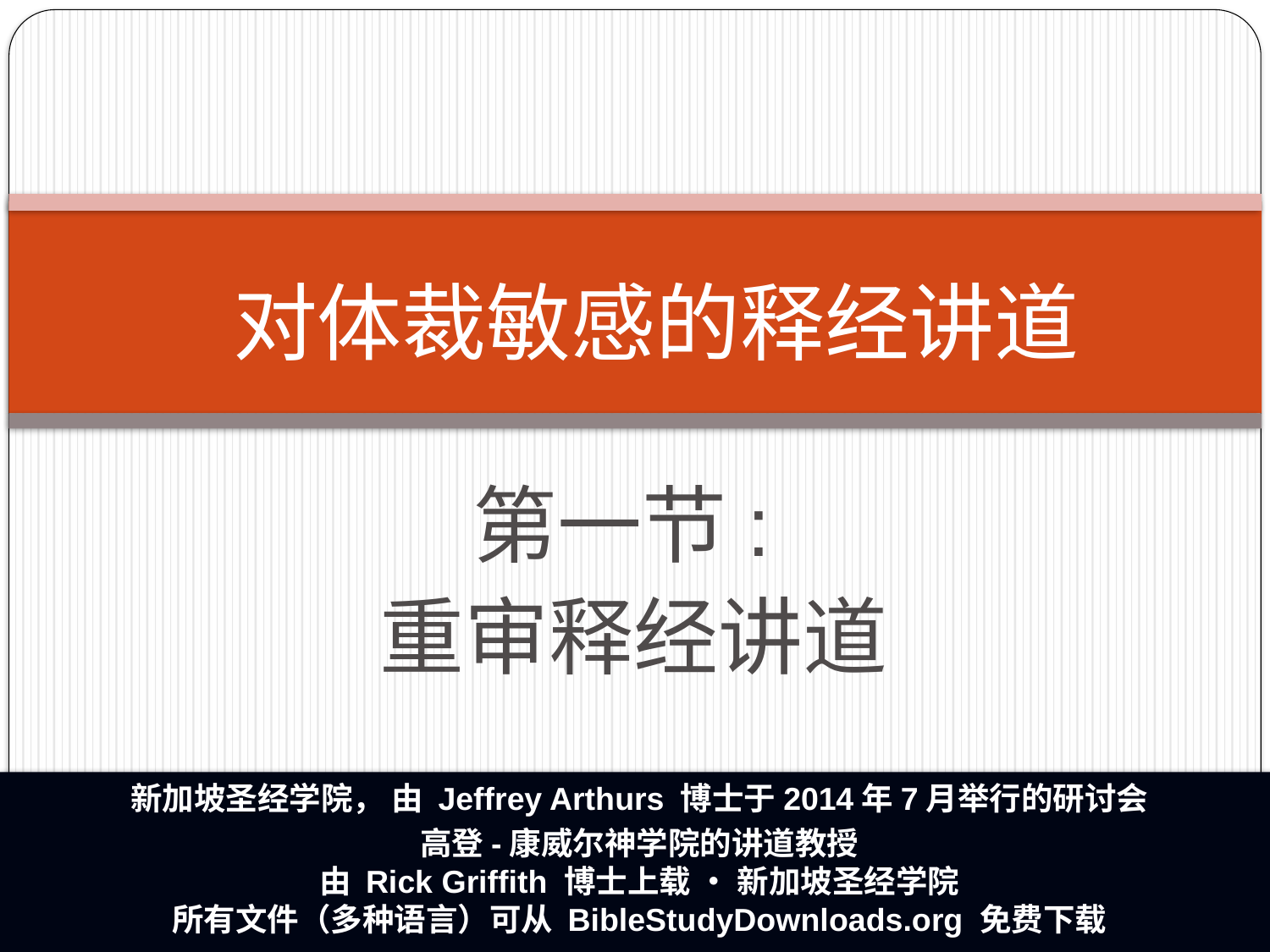

# 对体裁敏感的释经讲道
第一节:
重审释经讲道
新加坡圣经学院， 由 Jeffrey Arthurs 博士于2014年7月举行的研讨会
高登-康威尔神学院的讲道教授
由 Rick Griffith 博士上载 • 新加坡圣经学院
所有文件（多种语言）可从 BibleStudyDownloads.org 免费下载